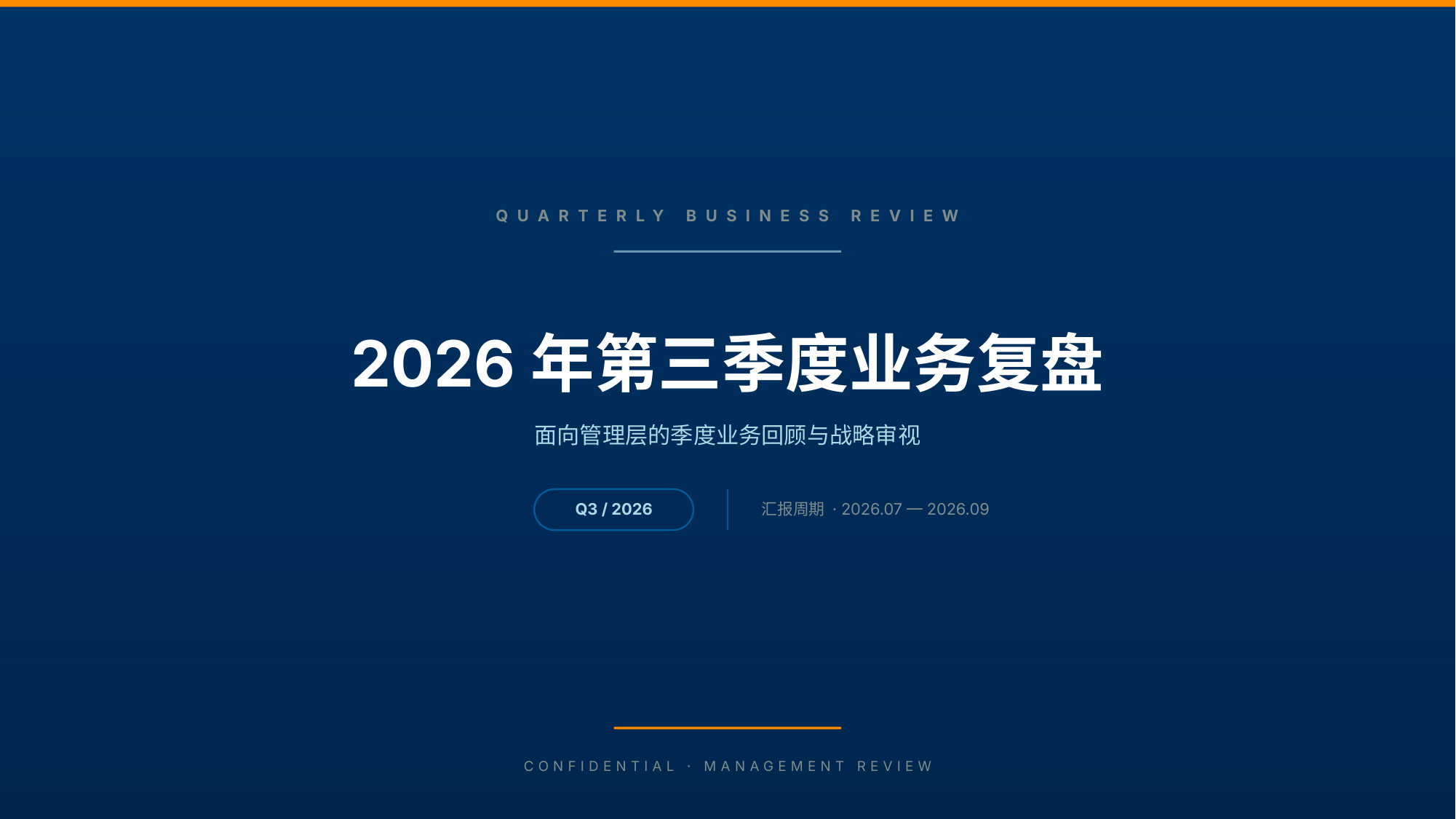

QUARTERLY BUSINESS REVIEW

2026年第三季度业务复盘
面向管理层的季度业务回顾与战略审视

汇报周期 · 2026.07 — 2026.09

Q3 / 2026

CONFIDENTIAL · MANAGEMENT REVIEW